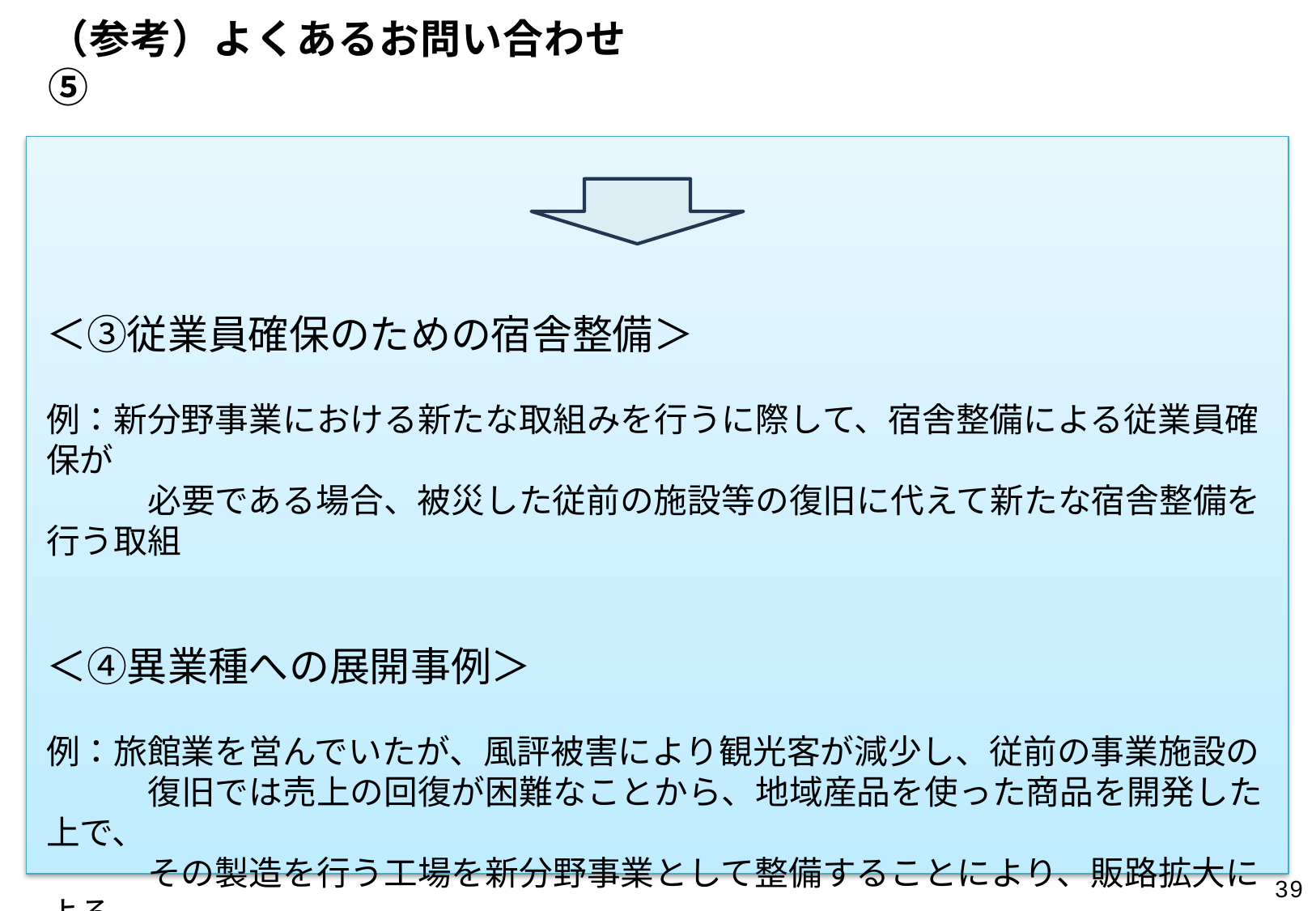

（参考）よくあるお問い合わせ⑤

＜③従業員確保のための宿舎整備＞
例：新分野事業における新たな取組みを行うに際して、宿舎整備による従業員確保が
　　　必要である場合、被災した従前の施設等の復旧に代えて新たな宿舎整備を行う取組
＜④異業種への展開事例＞
例：旅館業を営んでいたが、風評被害により観光客が減少し、従前の事業施設の
　　　復旧では売上の回復が困難なことから、地域産品を使った商品を開発した上で、
　　　その製造を行う工場を新分野事業として整備することにより、販路拡大による
　　　売上回復を図る取組
39